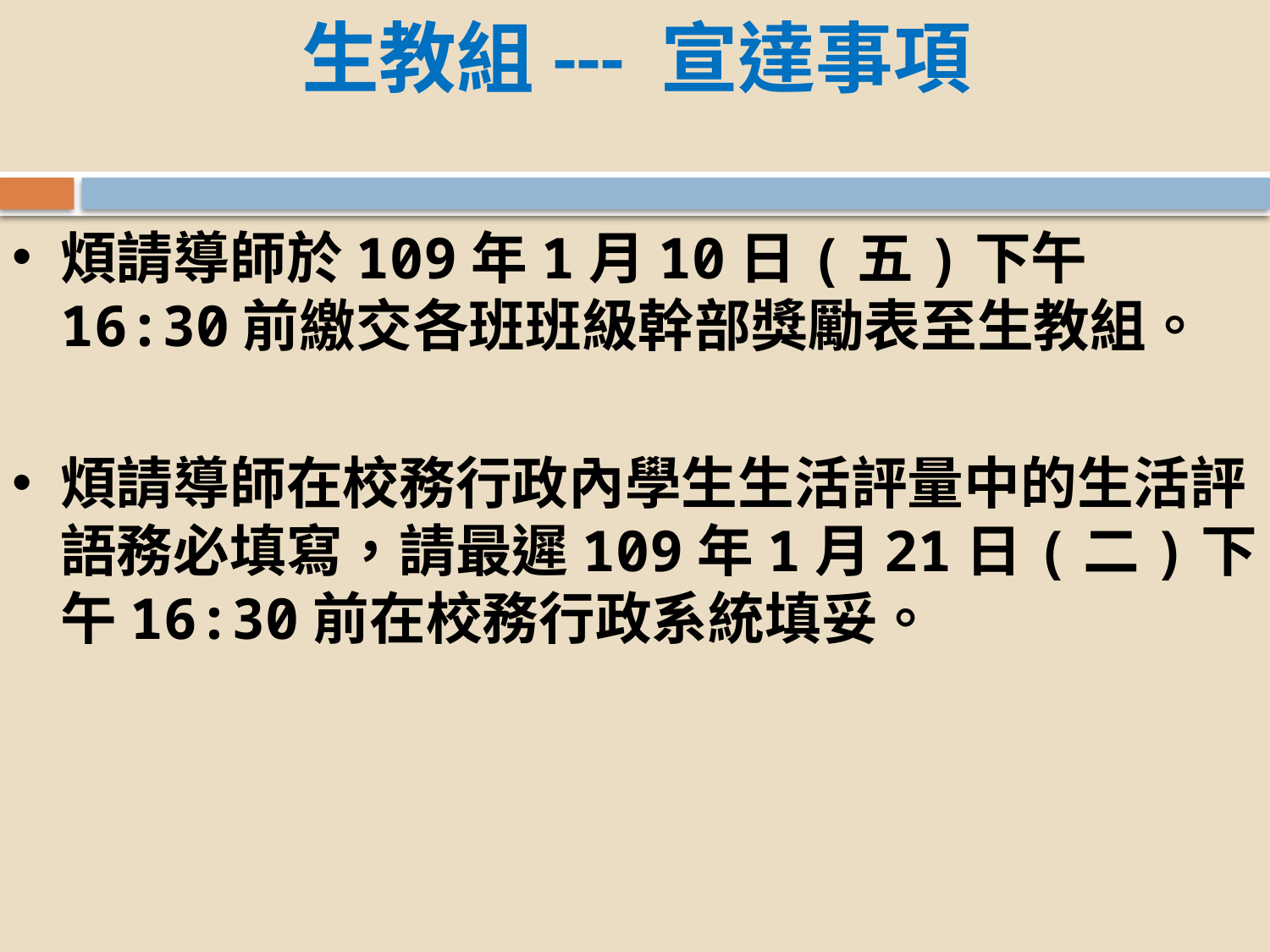

生教組--- 宣達事項
煩請導師於109年1月10日(五)下午16:30前繳交各班班級幹部獎勵表至生教組。

煩請導師在校務行政內學生生活評量中的生活評語務必填寫，請最遲109年1月21日(二)下午16:30前在校務行政系統填妥。